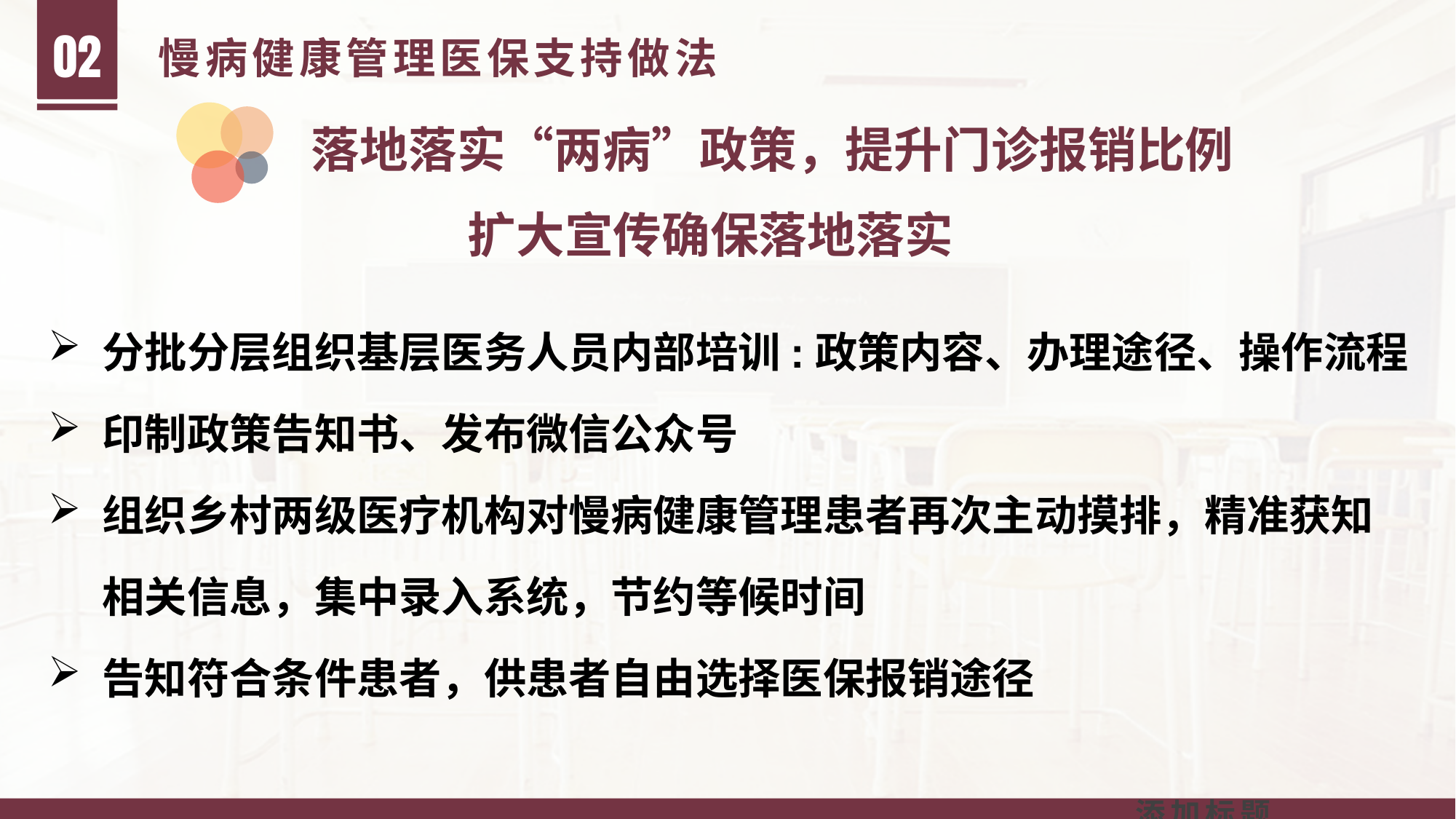

02

慢病健康管理医保支持做法

落地落实“两病”政策，提升门诊报销比例
扩大宣传确保落地落实
分批分层组织基层医务人员内部培训:政策内容、办理途径、操作流程
印制政策告知书、发布微信公众号
组织乡村两级医疗机构对慢病健康管理患者再次主动摸排，精准获知相关信息，集中录入系统，节约等候时间
告知符合条件患者，供患者自由选择医保报销途径
添加标题